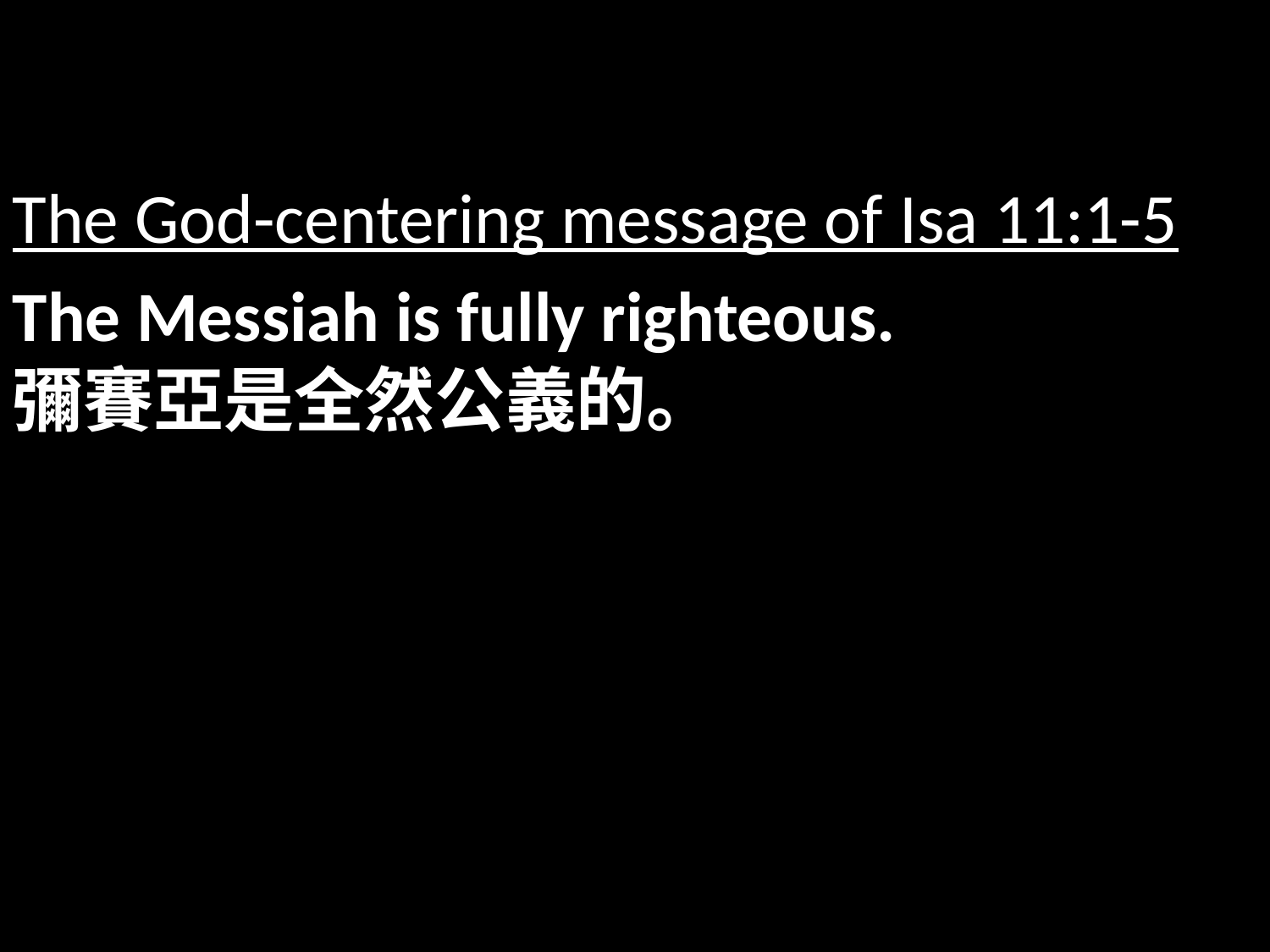

The God-centering message of Isa 11:1-5
The Messiah is fully righteous.
彌賽亞是全然公義的。